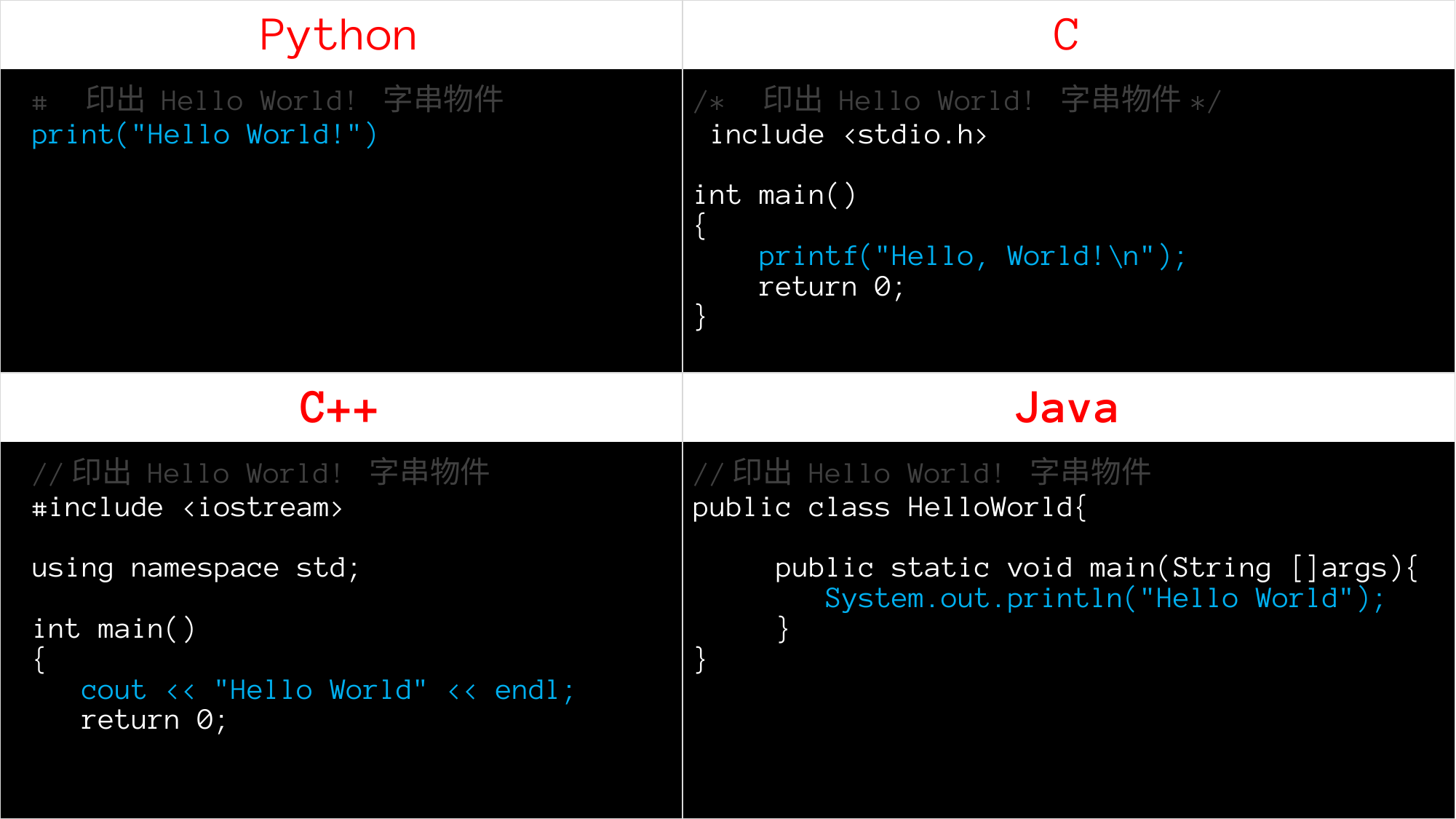

| Python | C |
| --- | --- |
| #　印出 Hello World! 字串物件 print("Hello World!") | /\*　印出 Hello World! 字串物件\*/ #include <stdio.h> int main() { printf("Hello, World!\n"); return 0; } |
| C++ | Java |
| //印出 Hello World! 字串物件 #include <iostream> using namespace std; int main() { cout << "Hello World" << endl; return 0; } | //印出 Hello World! 字串物件 public class HelloWorld{ public static void main(String []args){ System.out.println("Hello World"); } } |